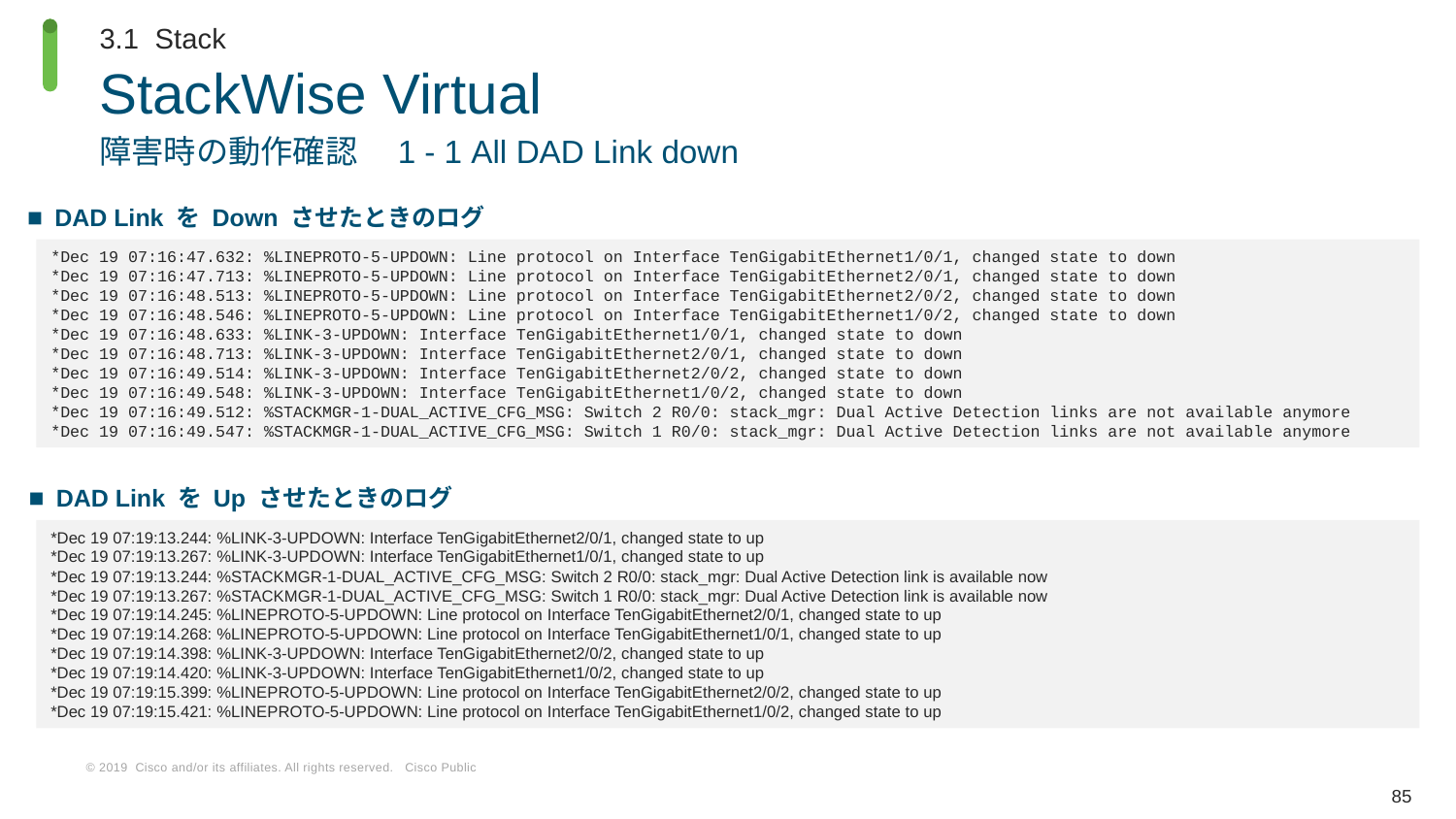

3.1  Stack
# StackWise Virtual
障害時の動作確認　1 - 1 All DAD Link down
DAD Link を Down させたときのログ
*Dec 19 07:16:47.632: %LINEPROTO-5-UPDOWN: Line protocol on Interface TenGigabitEthernet1/0/1, changed state to down
*Dec 19 07:16:47.713: %LINEPROTO-5-UPDOWN: Line protocol on Interface TenGigabitEthernet2/0/1, changed state to down
*Dec 19 07:16:48.513: %LINEPROTO-5-UPDOWN: Line protocol on Interface TenGigabitEthernet2/0/2, changed state to down
*Dec 19 07:16:48.546: %LINEPROTO-5-UPDOWN: Line protocol on Interface TenGigabitEthernet1/0/2, changed state to down
*Dec 19 07:16:48.633: %LINK-3-UPDOWN: Interface TenGigabitEthernet1/0/1, changed state to down
*Dec 19 07:16:48.713: %LINK-3-UPDOWN: Interface TenGigabitEthernet2/0/1, changed state to down
*Dec 19 07:16:49.514: %LINK-3-UPDOWN: Interface TenGigabitEthernet2/0/2, changed state to down
*Dec 19 07:16:49.548: %LINK-3-UPDOWN: Interface TenGigabitEthernet1/0/2, changed state to down
*Dec 19 07:16:49.512: %STACKMGR-1-DUAL_ACTIVE_CFG_MSG: Switch 2 R0/0: stack_mgr: Dual Active Detection links are not available anymore
*Dec 19 07:16:49.547: %STACKMGR-1-DUAL_ACTIVE_CFG_MSG: Switch 1 R0/0: stack_mgr: Dual Active Detection links are not available anymore
DAD Link を Up させたときのログ
*Dec 19 07:19:13.244: %LINK-3-UPDOWN: Interface TenGigabitEthernet2/0/1, changed state to up
*Dec 19 07:19:13.267: %LINK-3-UPDOWN: Interface TenGigabitEthernet1/0/1, changed state to up
*Dec 19 07:19:13.244: %STACKMGR-1-DUAL_ACTIVE_CFG_MSG: Switch 2 R0/0: stack_mgr: Dual Active Detection link is available now
*Dec 19 07:19:13.267: %STACKMGR-1-DUAL_ACTIVE_CFG_MSG: Switch 1 R0/0: stack_mgr: Dual Active Detection link is available now
*Dec 19 07:19:14.245: %LINEPROTO-5-UPDOWN: Line protocol on Interface TenGigabitEthernet2/0/1, changed state to up
*Dec 19 07:19:14.268: %LINEPROTO-5-UPDOWN: Line protocol on Interface TenGigabitEthernet1/0/1, changed state to up
*Dec 19 07:19:14.398: %LINK-3-UPDOWN: Interface TenGigabitEthernet2/0/2, changed state to up
*Dec 19 07:19:14.420: %LINK-3-UPDOWN: Interface TenGigabitEthernet1/0/2, changed state to up
*Dec 19 07:19:15.399: %LINEPROTO-5-UPDOWN: Line protocol on Interface TenGigabitEthernet2/0/2, changed state to up
*Dec 19 07:19:15.421: %LINEPROTO-5-UPDOWN: Line protocol on Interface TenGigabitEthernet1/0/2, changed state to up
85